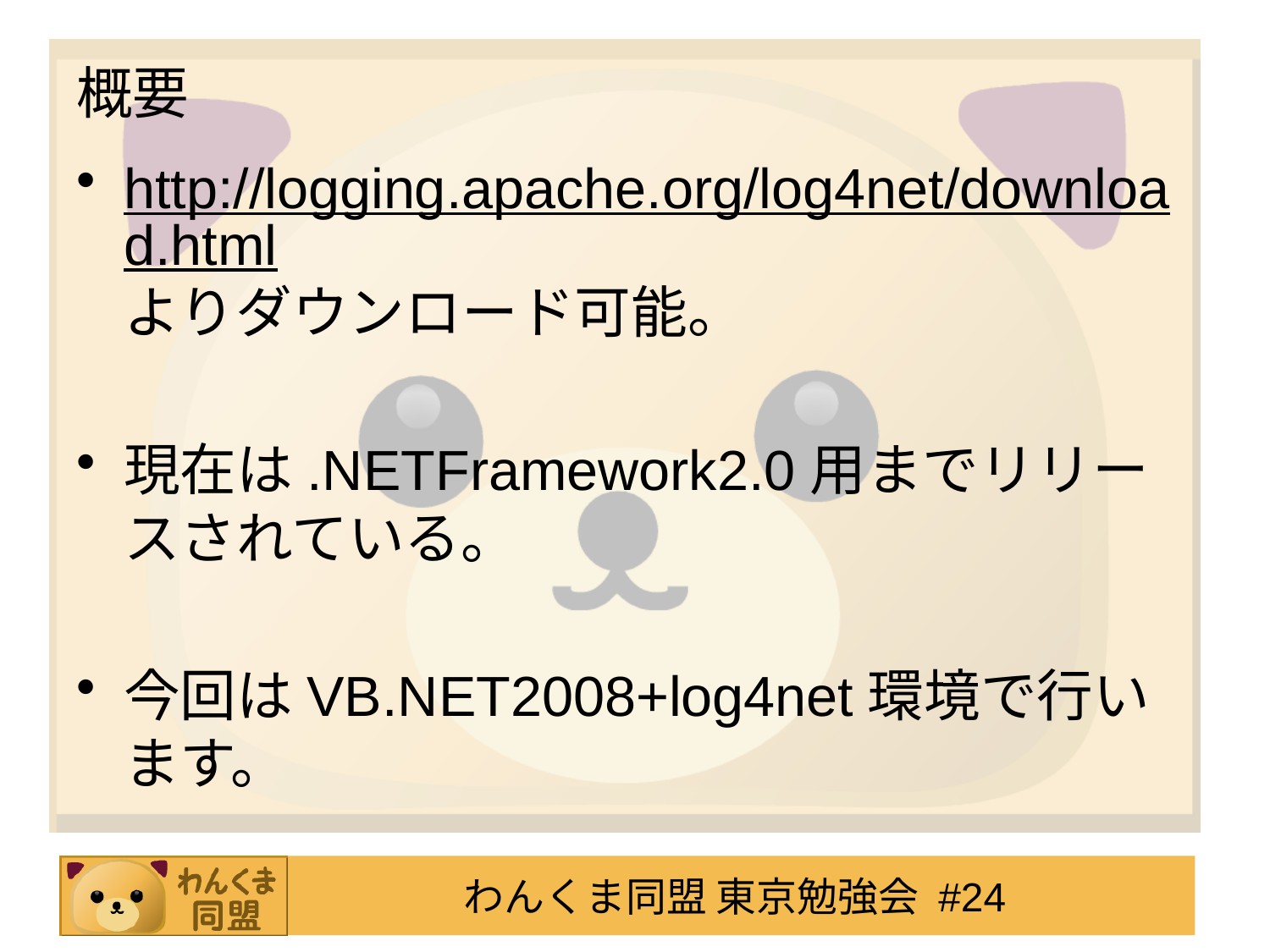

# 概要
http://logging.apache.org/log4net/download.htmlよりダウンロード可能。

現在は.NETFramework2.0用までリリースされている。

今回はVB.NET2008+log4net環境で行います。